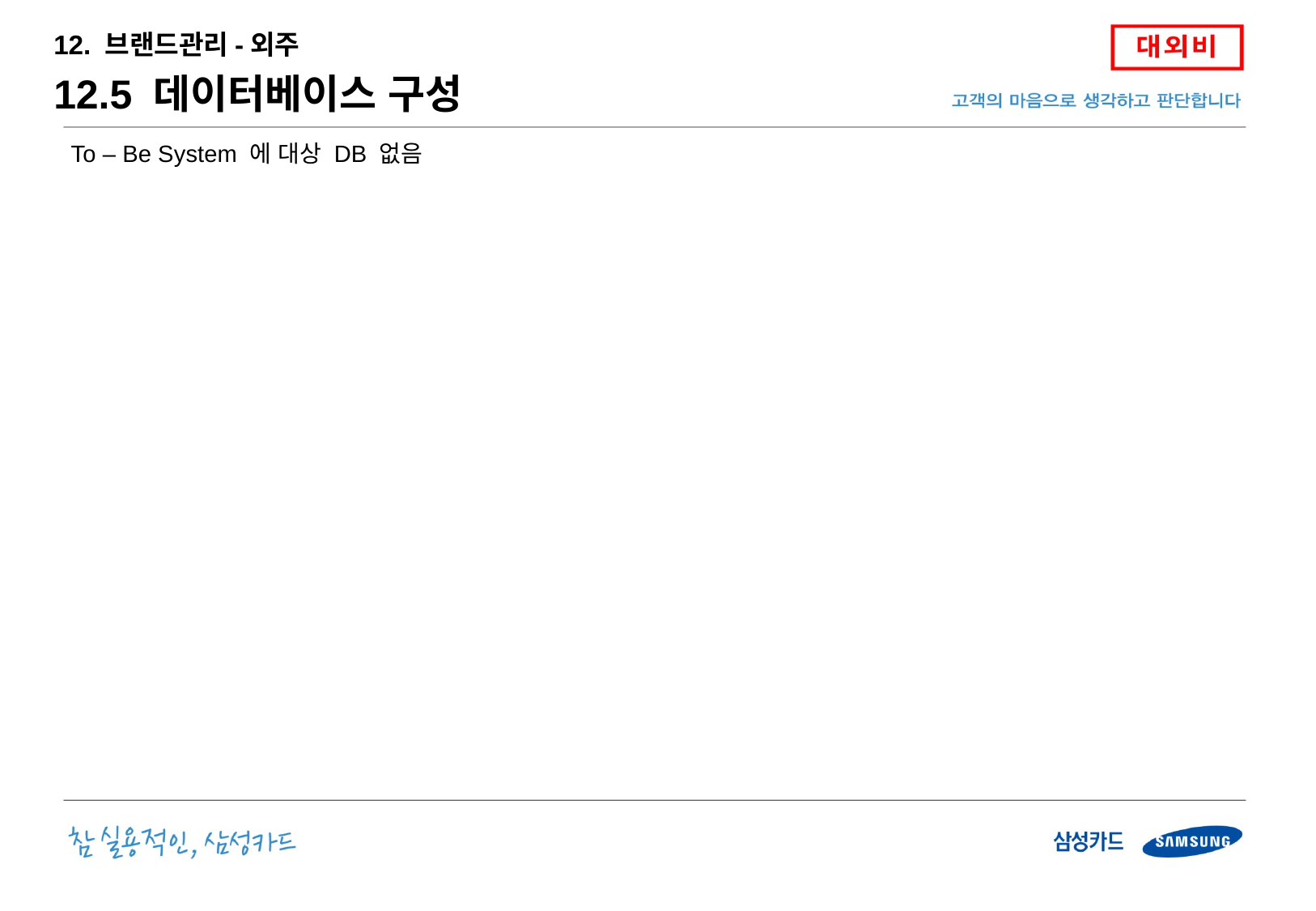

12. 브랜드관리-외주
12.5 데이터베이스 구성
To – Be System 에 대상 DB 없음